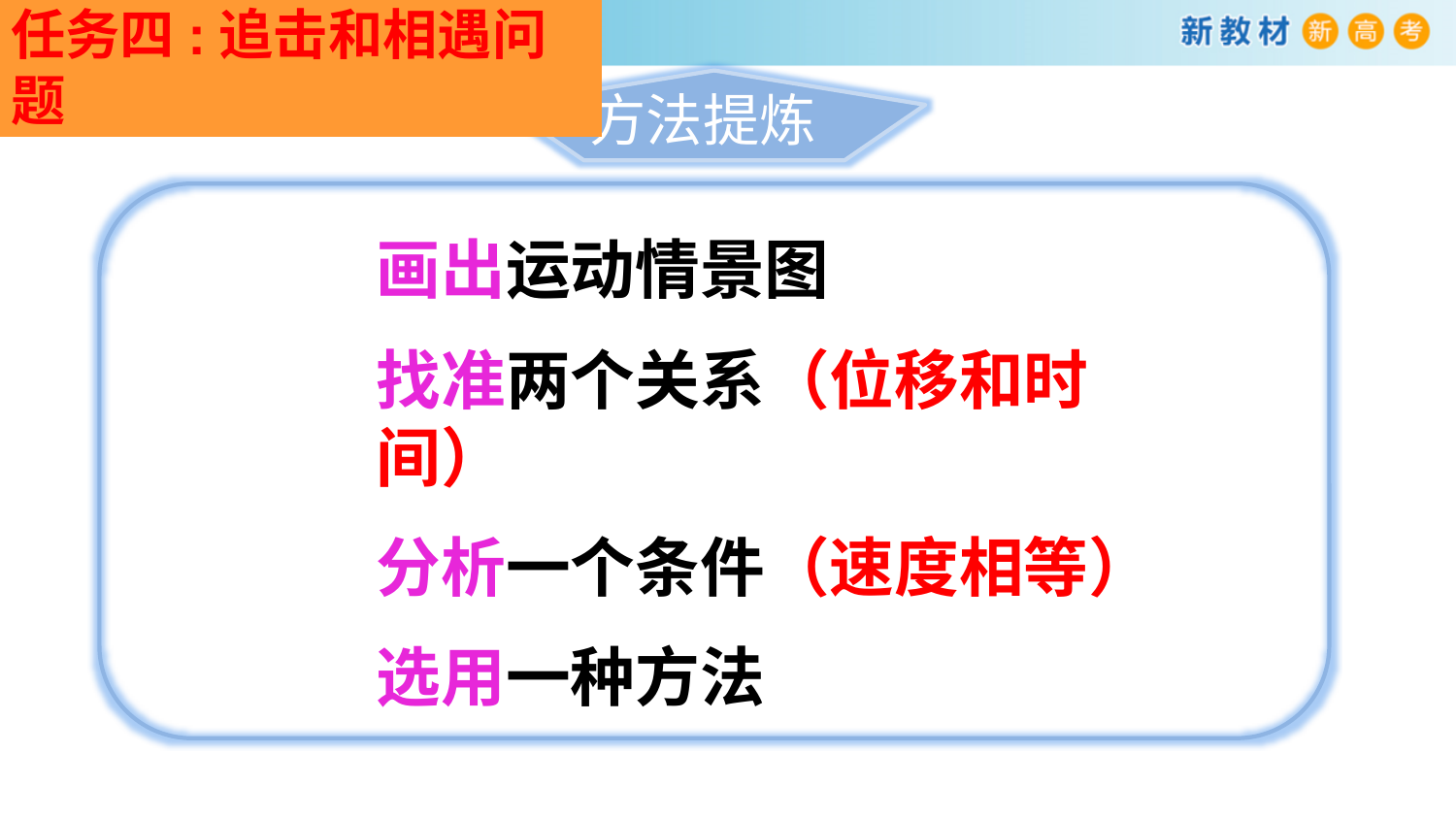

任务四:追击和相遇问题

方法提炼

画出运动情景图
找准两个关系（位移和时间）
分析一个条件（速度相等）
选用一种方法